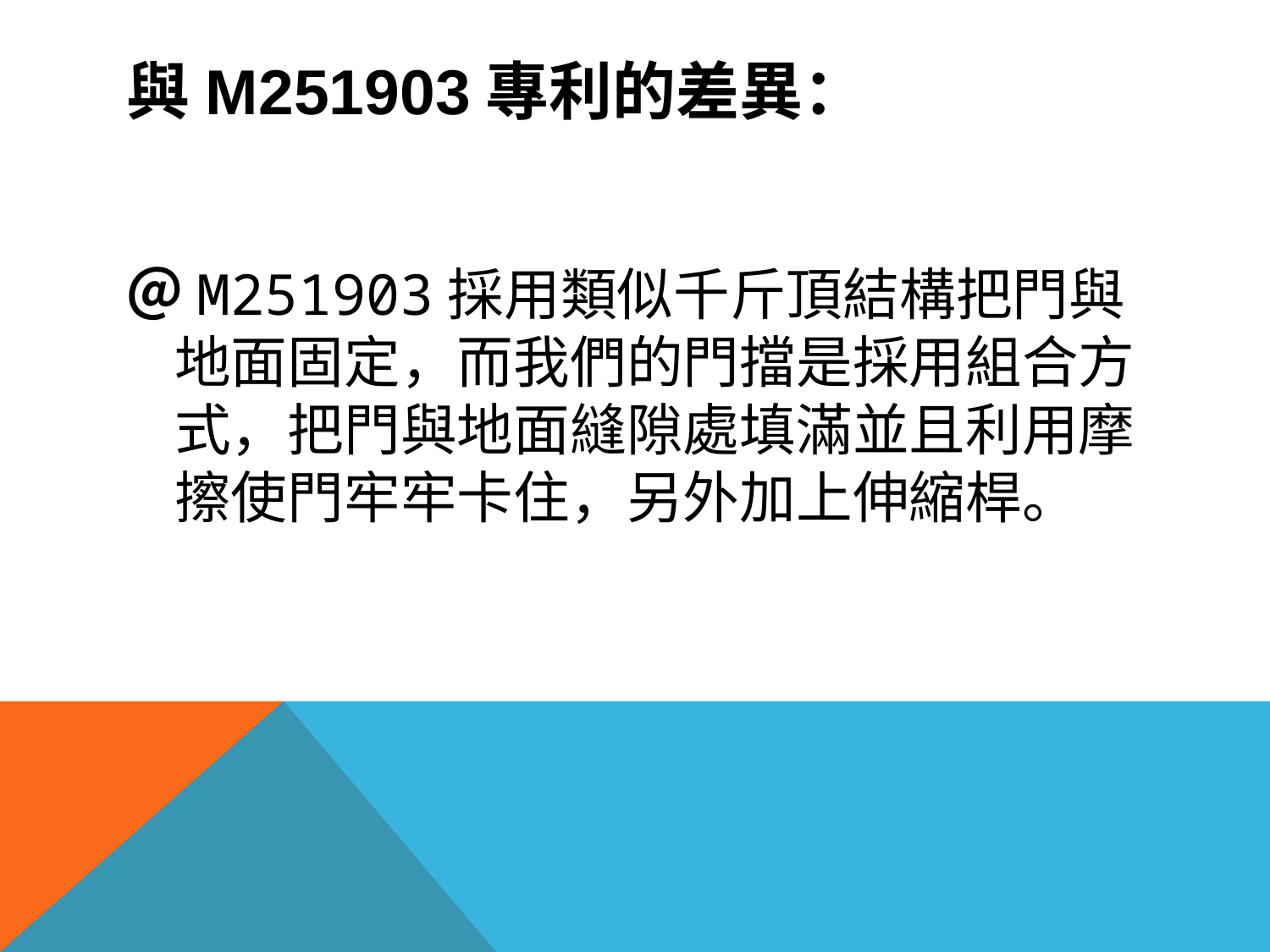

# 與M251903專利的差異：
＠M251903採用類似千斤頂結構把門與地面固定，而我們的門擋是採用組合方式，把門與地面縫隙處填滿並且利用摩擦使門牢牢卡住，另外加上伸縮桿。